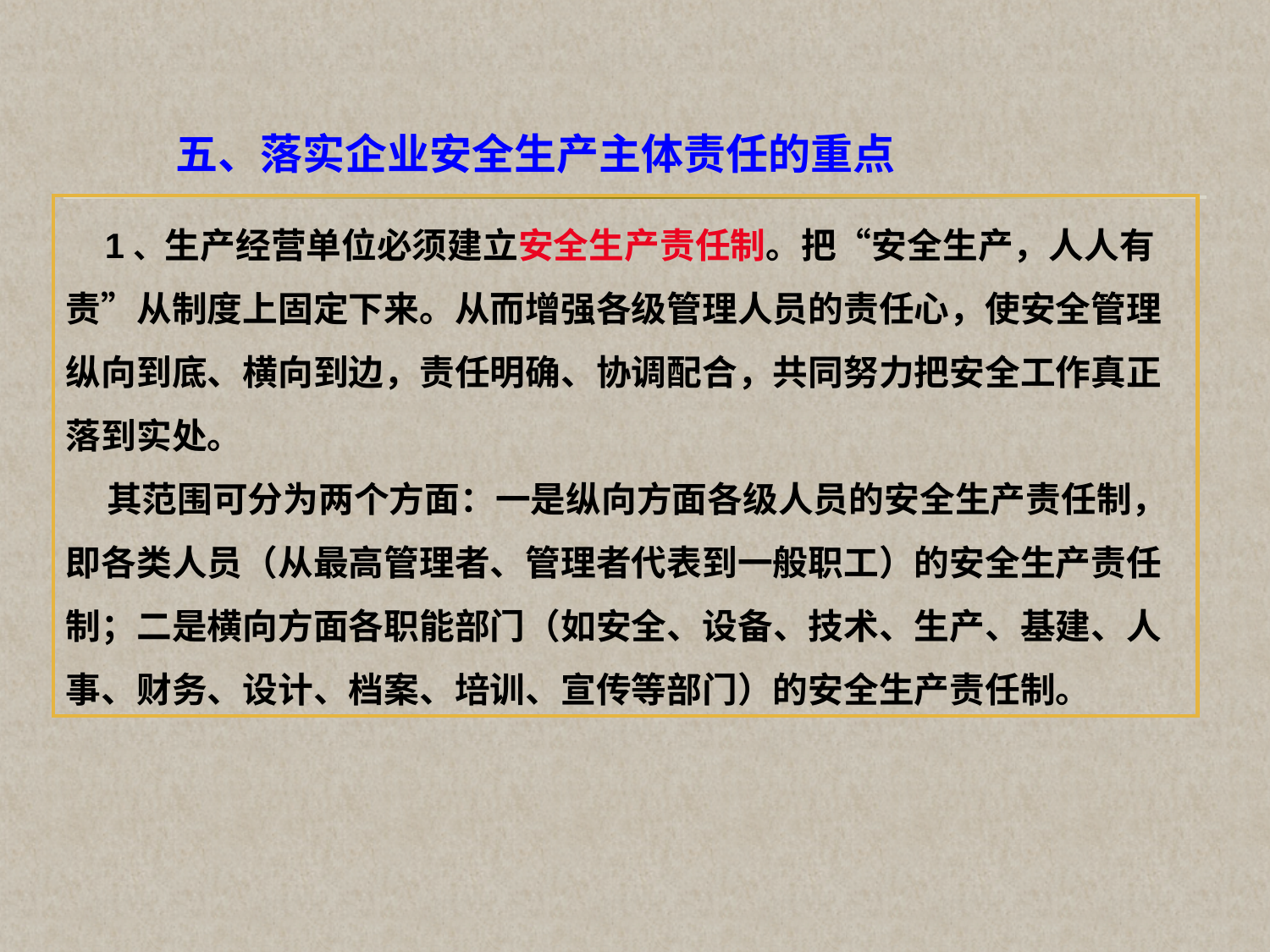

五、落实企业安全生产主体责任的重点
    1、生产经营单位必须建立安全生产责任制。把“安全生产，人人有责”从制度上固定下来。从而增强各级管理人员的责任心，使安全管理纵向到底、横向到边，责任明确、协调配合，共同努力把安全工作真正落到实处。
    其范围可分为两个方面：一是纵向方面各级人员的安全生产责任制，即各类人员（从最高管理者、管理者代表到一般职工）的安全生产责任制；二是横向方面各职能部门（如安全、设备、技术、生产、基建、人事、财务、设计、档案、培训、宣传等部门）的安全生产责任制。